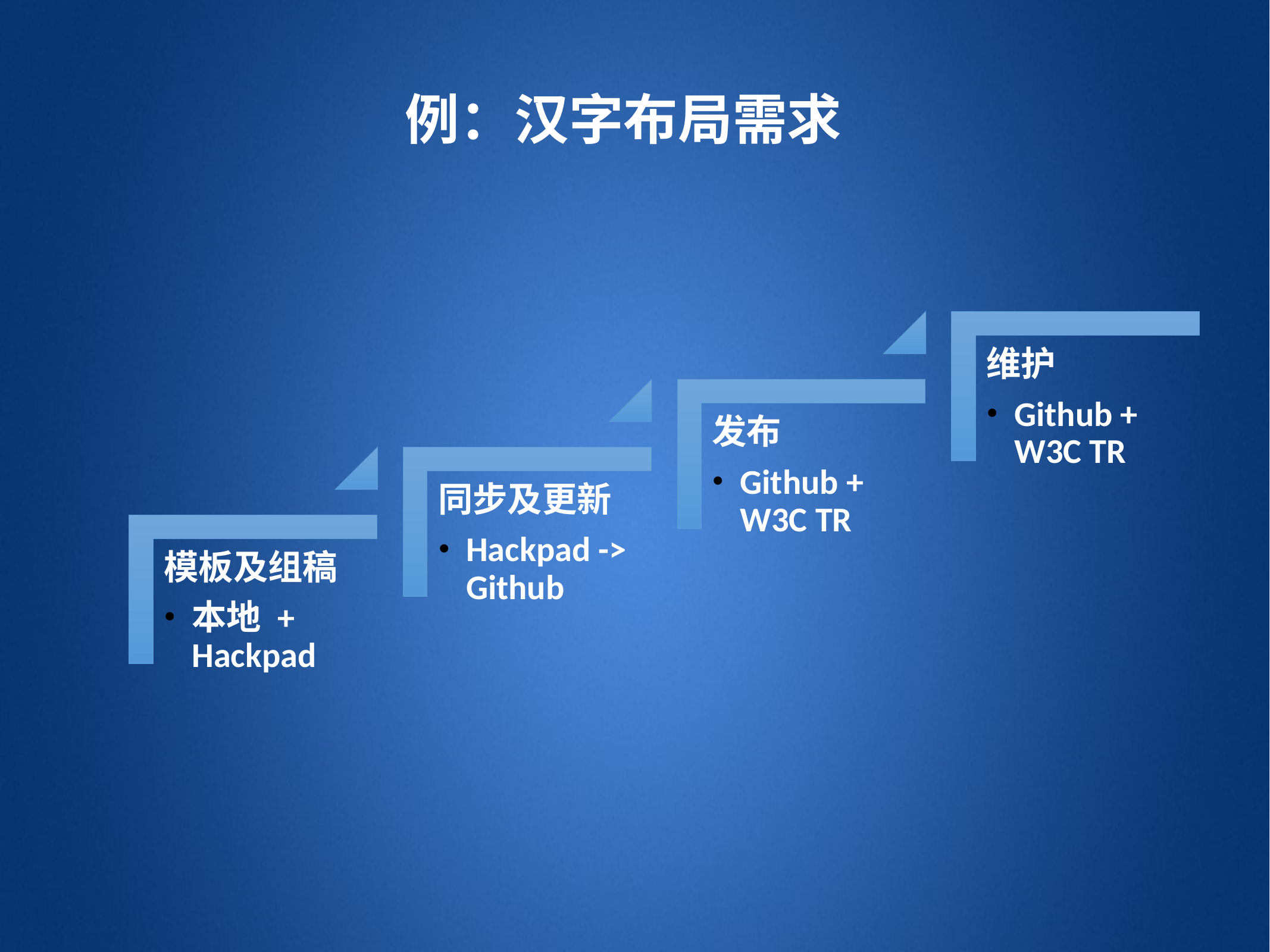

例：汉字布局需求
模板及组稿
本地 + Hackpad
同步及更新
Hackpad -> Github
发布
Github + W3C TR
维护
Github + W3C TR